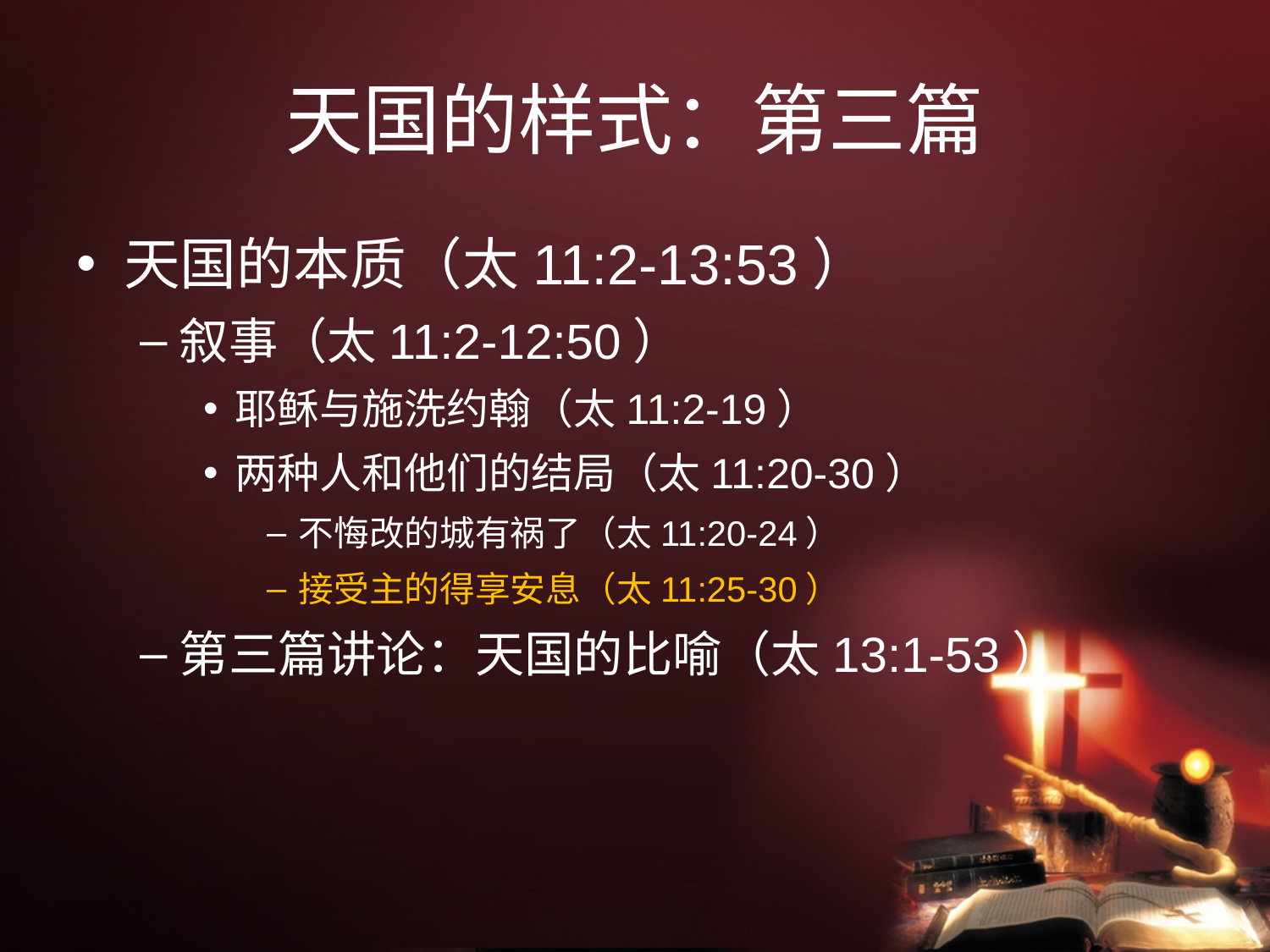

# 天国的样式：第三篇
天国的本质（太11:2-13:53）
叙事（太11:2-12:50）
耶稣与施洗约翰（太11:2-19）
两种人和他们的结局（太11:20-30）
不悔改的城有祸了（太11:20-24）
接受主的得享安息（太11:25-30）
第三篇讲论：天国的比喻（太13:1-53）